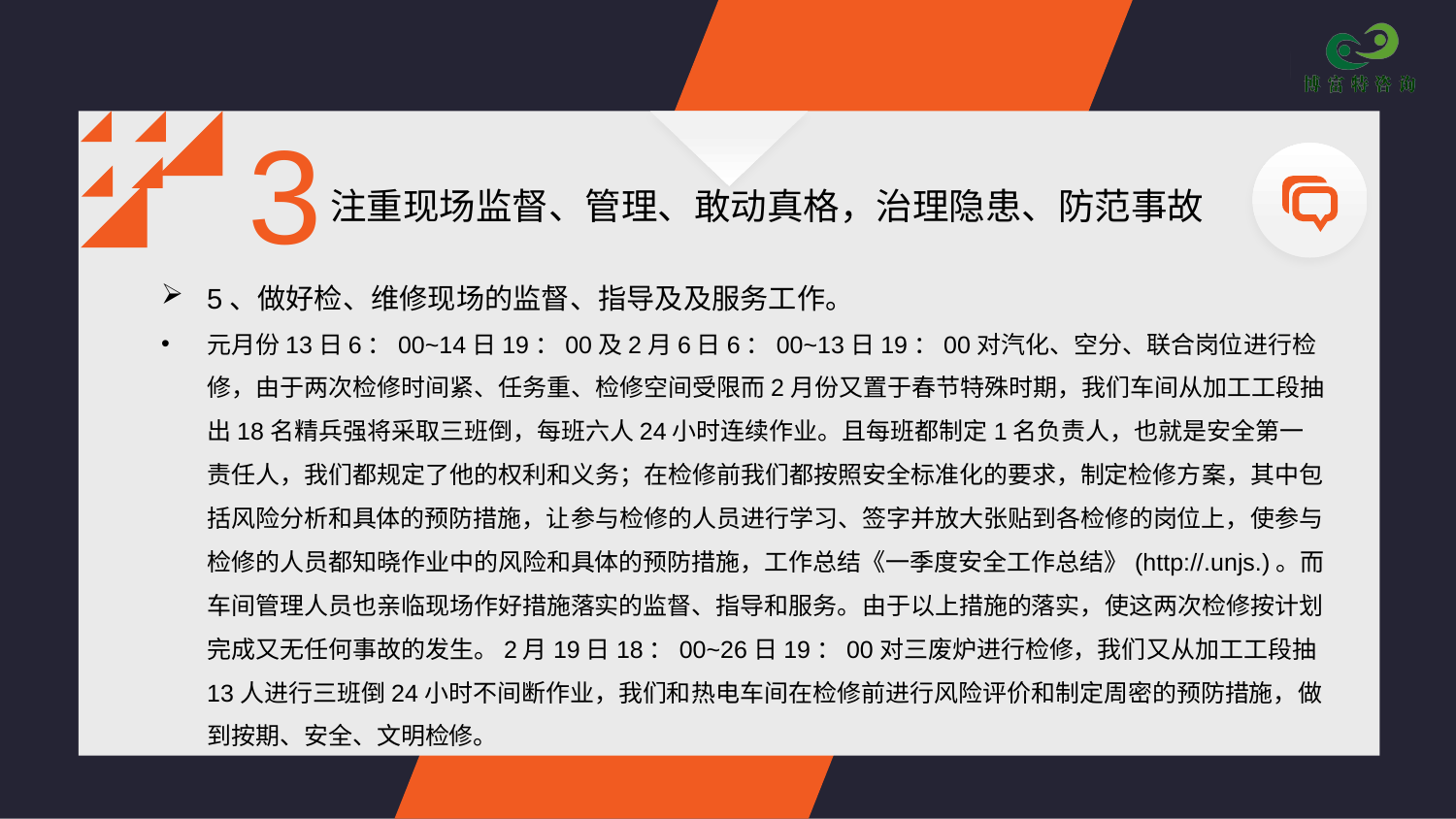

3

注重现场监督、管理、敢动真格，治理隐患、防范事故
5、做好检、维修现场的监督、指导及及服务工作。
元月份13日6：00~14日19：00及2月6日6：00~13日19：00对汽化、空分、联合岗位进行检修，由于两次检修时间紧、任务重、检修空间受限而2月份又置于春节特殊时期，我们车间从加工工段抽出18名精兵强将采取三班倒，每班六人24小时连续作业。且每班都制定1名负责人，也就是安全第一责任人，我们都规定了他的权利和义务；在检修前我们都按照安全标准化的要求，制定检修方案，其中包括风险分析和具体的预防措施，让参与检修的人员进行学习、签字并放大张贴到各检修的岗位上，使参与检修的人员都知晓作业中的风险和具体的预防措施，工作总结《一季度安全工作总结》(http://.unjs.)。而车间管理人员也亲临现场作好措施落实的监督、指导和服务。由于以上措施的落实，使这两次检修按计划完成又无任何事故的发生。2月19日18：00~26日19：00对三废炉进行检修，我们又从加工工段抽13人进行三班倒24小时不间断作业，我们和热电车间在检修前进行风险评价和制定周密的预防措施，做到按期、安全、文明检修。